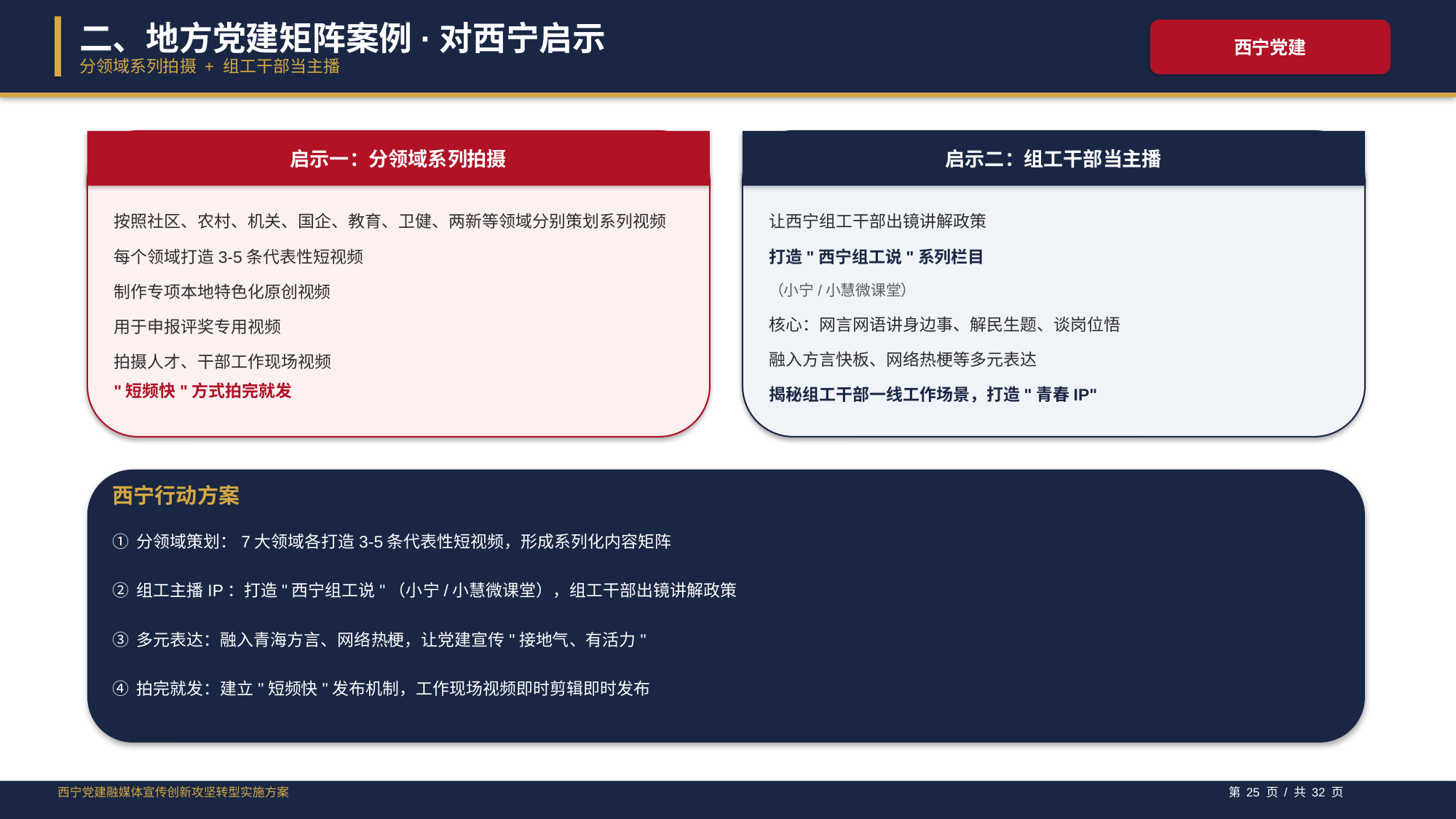

二、地方党建矩阵案例·对西宁启示

西宁党建
分领域系列拍摄 + 组工干部当主播

启示一：分领域系列拍摄

启示二：组工干部当主播
按照社区、农村、机关、国企、教育、卫健、两新等领域分别策划系列视频
每个领域打造3-5条代表性短视频
制作专项本地特色化原创视频
用于申报评奖专用视频
拍摄人才、干部工作现场视频
"短频快"方式拍完就发
让西宁组工干部出镜讲解政策
打造"西宁组工说"系列栏目
（小宁/小慧微课堂）
核心：网言网语讲身边事、解民生题、谈岗位悟
融入方言快板、网络热梗等多元表达
揭秘组工干部一线工作场景，打造"青春IP"

西宁行动方案
① 分领域策划：7大领域各打造3-5条代表性短视频，形成系列化内容矩阵
② 组工主播IP：打造"西宁组工说"（小宁/小慧微课堂），组工干部出镜讲解政策
③ 多元表达：融入青海方言、网络热梗，让党建宣传"接地气、有活力"
④ 拍完就发：建立"短频快"发布机制，工作现场视频即时剪辑即时发布

西宁党建融媒体宣传创新攻坚转型实施方案
第 25 页 / 共 32 页